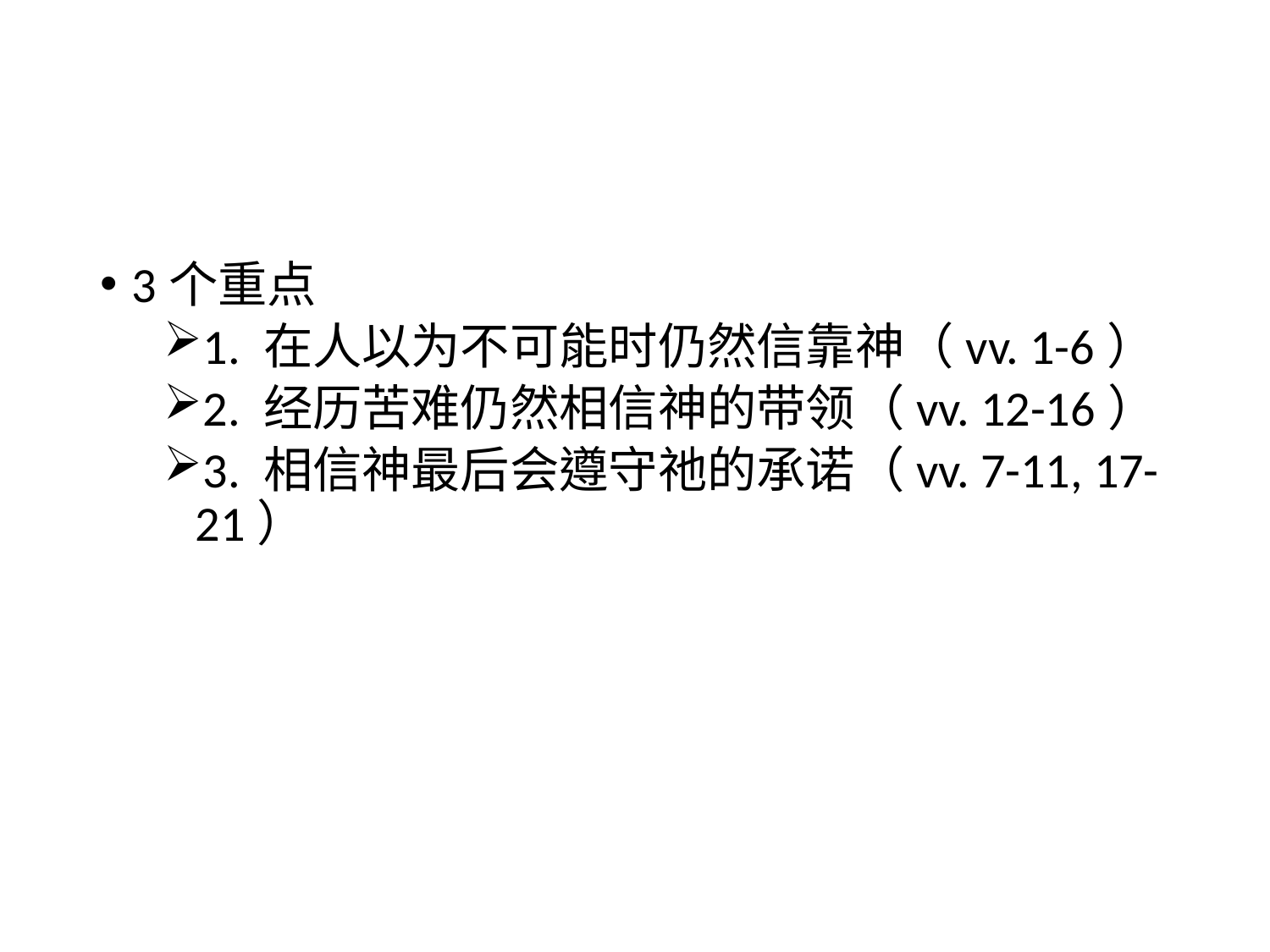

#
3个重点
1. 在人以为不可能时仍然信靠神（vv. 1-6）
2. 经历苦难仍然相信神的带领（vv. 12-16）
3. 相信神最后会遵守祂的承诺（vv. 7-11, 17-21）